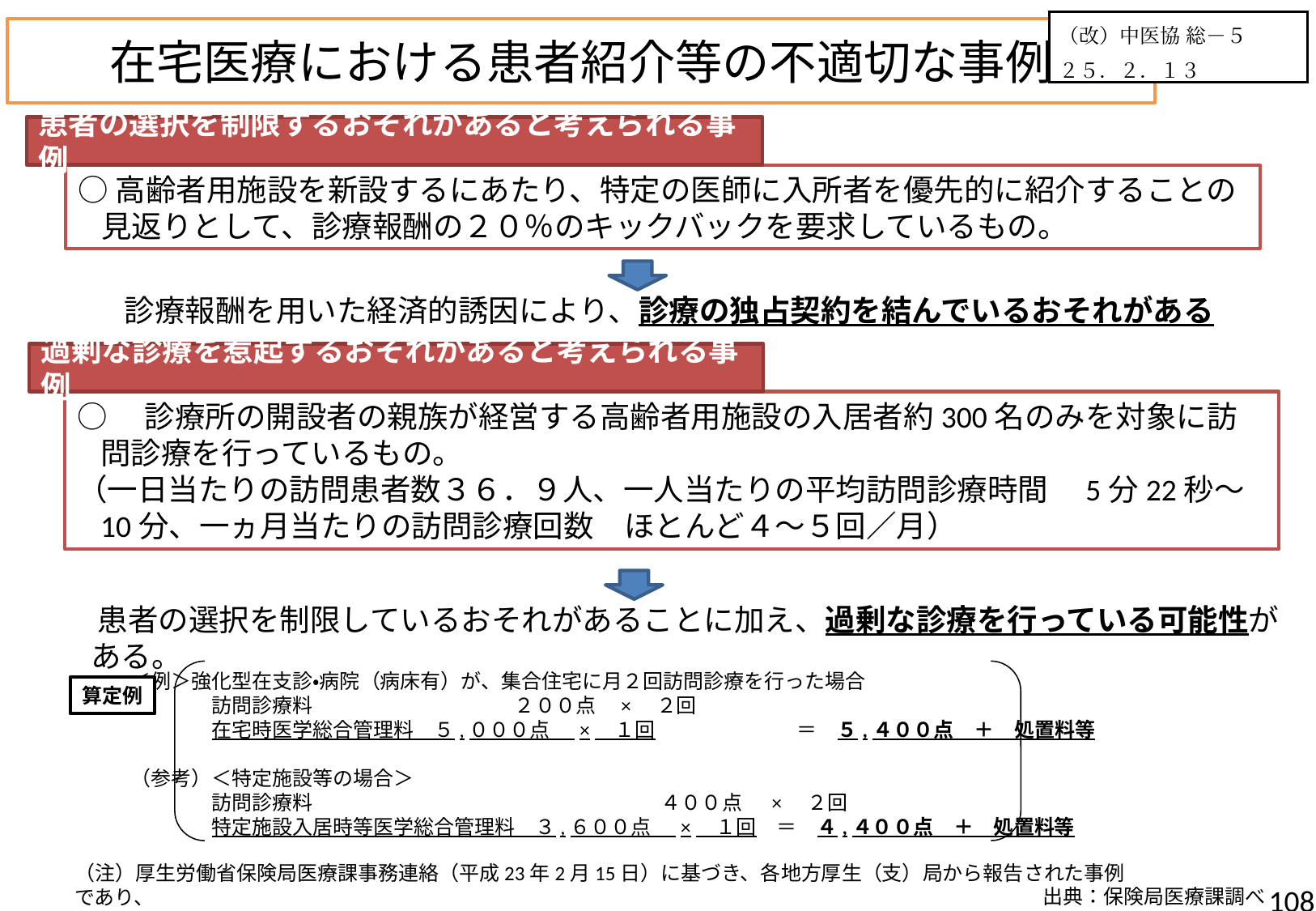

（改）中医協 総－５
２５．２．１３

# 在宅医療における患者紹介等の不適切な事例
患者の選択を制限するおそれがあると考えられる事例
○高齢者用施設を新設するにあたり、特定の医師に入所者を優先的に紹介することの見返りとして、診療報酬の２０％のキックバックを要求しているもの。

診療報酬を用いた経済的誘因により、診療の独占契約を結んでいるおそれがある
過剰な診療を惹起するおそれがあると考えられる事例
○　診療所の開設者の親族が経営する高齢者用施設の入居者約300名のみを対象に訪問診療を行っているもの。
（一日当たりの訪問患者数３６．９人、一人当たりの平均訪問診療時間　5分22秒～10分、一ヵ月当たりの訪問診療回数　ほとんど４～５回／月）

　患者の選択を制限しているおそれがあることに加え、過剰な診療を行っている可能性がある。

＜例＞強化型在支診・病院（病床有）が、集合住宅に月２回訪問診療を行った場合
　　　　訪問診療料　　　　　　　　　　２００点　×　２回
　　　　在宅時医学総合管理料　５,０００点　 ×　１回　　　　　　　＝　５,４００点　＋　処置料等

（参考）＜特定施設等の場合＞
　　　　訪問診療料　　　 　　　　　　　　　　　　　　４００点　 ×　２回
　　　　特定施設入居時等医学総合管理料　３,６００点　 ×　１回　＝　４,４００点　＋　処置料等
算定例
（注）厚生労働省保険局医療課事務連絡（平成23年2月15日）に基づき、各地方厚生（支）局から報告された事例であり、
　　　一般的な状況を示すものではない。
108
出典：保険局医療課調べ